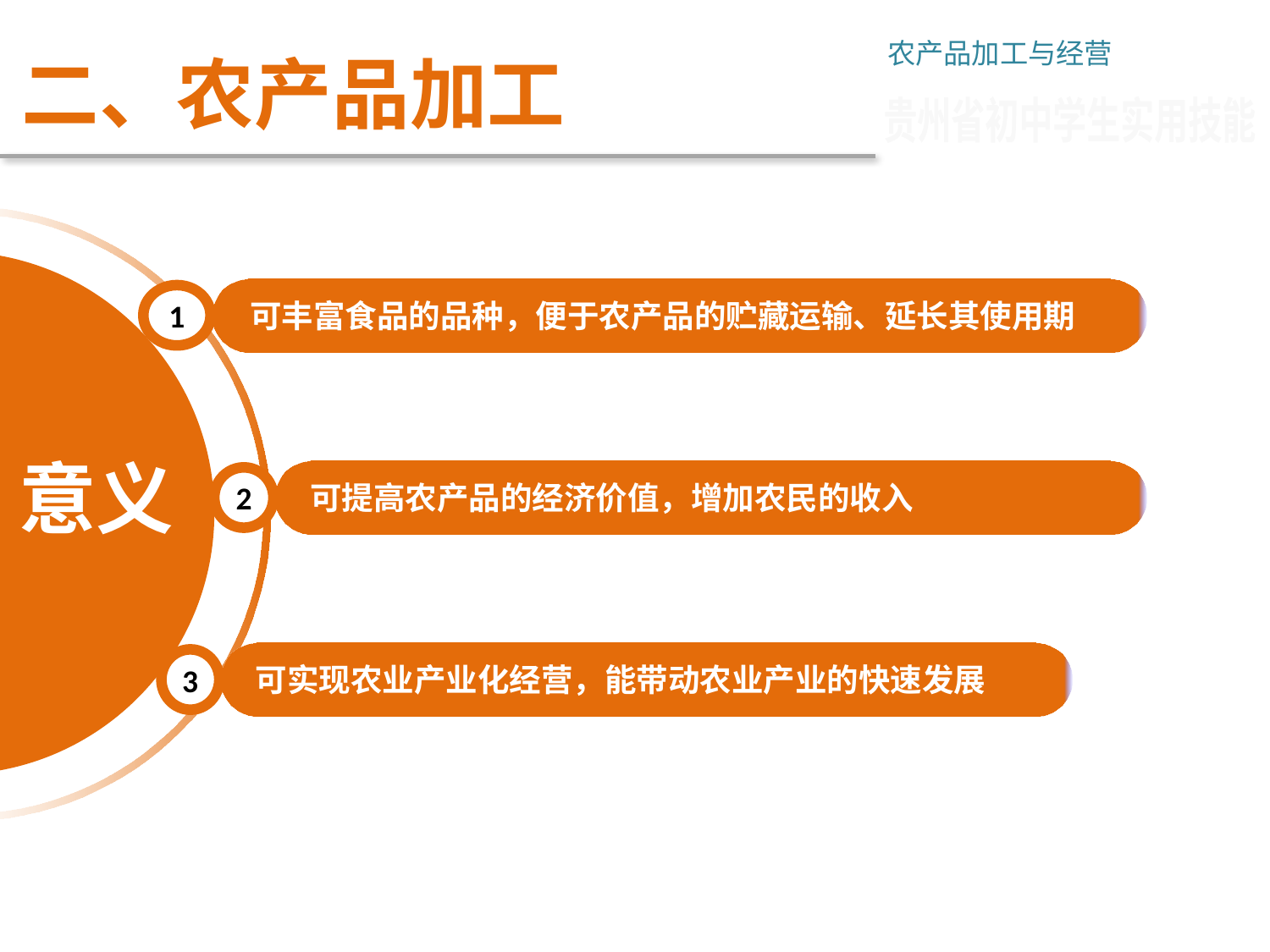

# 二、农产品加工
农产品加工与经营
贵州省初中学生实用技能

1
可丰富食品的品种，便于农产品的贮藏运输、延长其使用期
意义

2
可提高农产品的经济价值，增加农民的收入

3
可实现农业产业化经营，能带动农业产业的快速发展